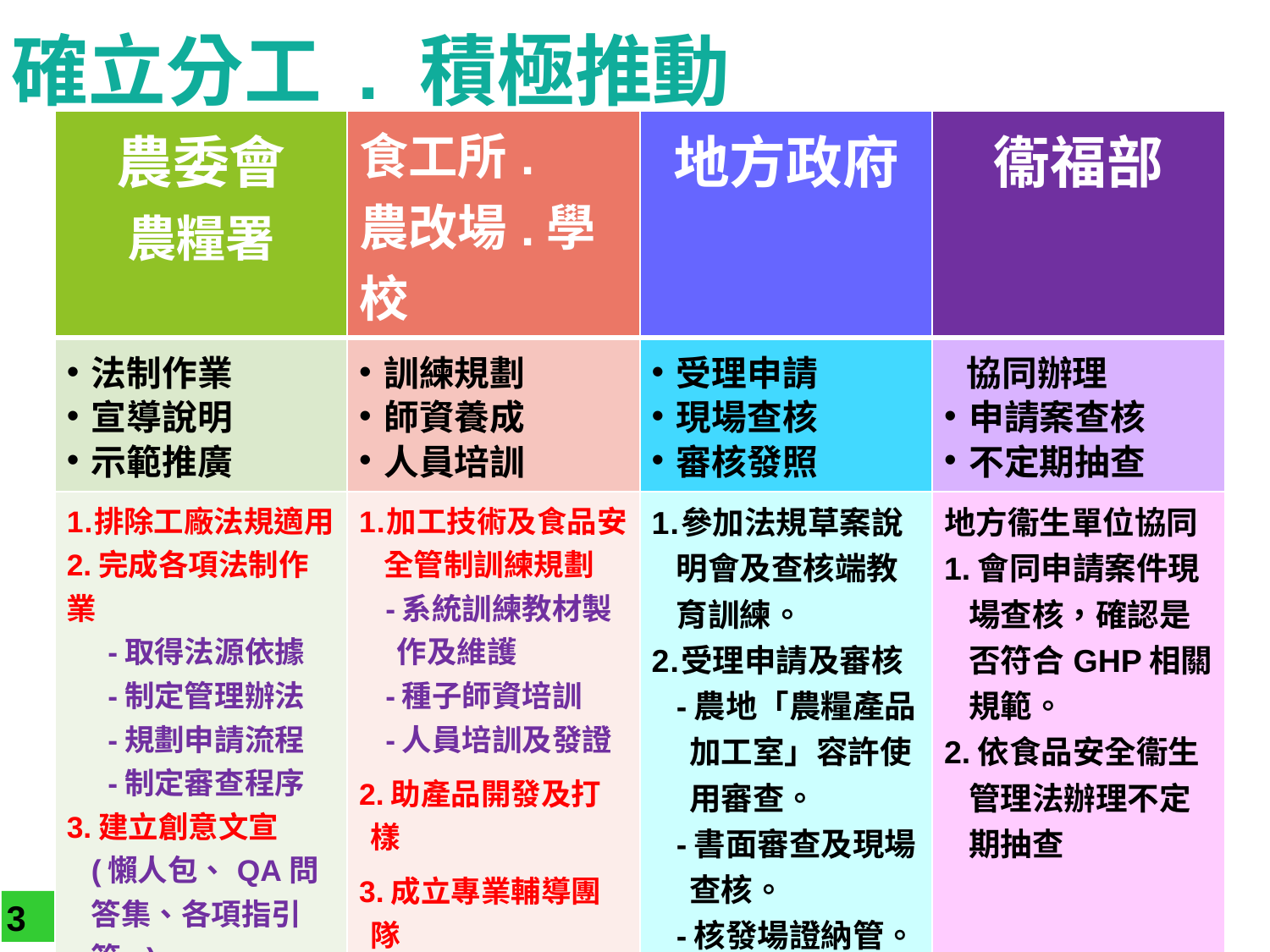

確立分工 . 積極推動
| 農委會 農糧署 | 食工所. 農改場.學校 | 地方政府 | 衞福部 |
| --- | --- | --- | --- |
| 法制作業 宣導說明 示範推廣 | 訓練規劃 師資養成 人員培訓 | 受理申請 現場查核 審核發照 | 協同辦理 申請案查核 不定期抽查 |
| 排除工廠法規適用 2.完成各項法制作業 -取得法源依據 -制定管理辦法 -規劃申請流程 -制定審查程序 3.建立創意文宣 (懶人包、QA問答集、各項指引等..) 4.辦理地方說明會 5.推動分區示範 | 加工技術及食品安全管制訓練規劃 -系統訓練教材製作及維護 -種子師資培訓 -人員培訓及發證 2.助產品開發及打樣 3.成立專業輔導團隊 -現場訪視.諮詢 場域及動線改善 | 參加法規草案說明會及查核端教育訓練。 受理申請及審核 -農地「農糧產品加工室」容許使用審查。 -書面審查及現場查核。 -核發場證納管。 | 地方衞生單位協同 1.會同申請案件現場查核，確認是否符合GHP相關規範。 2.依食品安全衞生管理法辦理不定期抽查 |
| 建立制度； 建置示範初級加工場12處。 | 培育種子師資20人,人員培訓400人,成立1專業輔導團隊 | 配合轄區農友申請需求積極協助。 | 配合轄區農友申請需求積極協助。 |
3